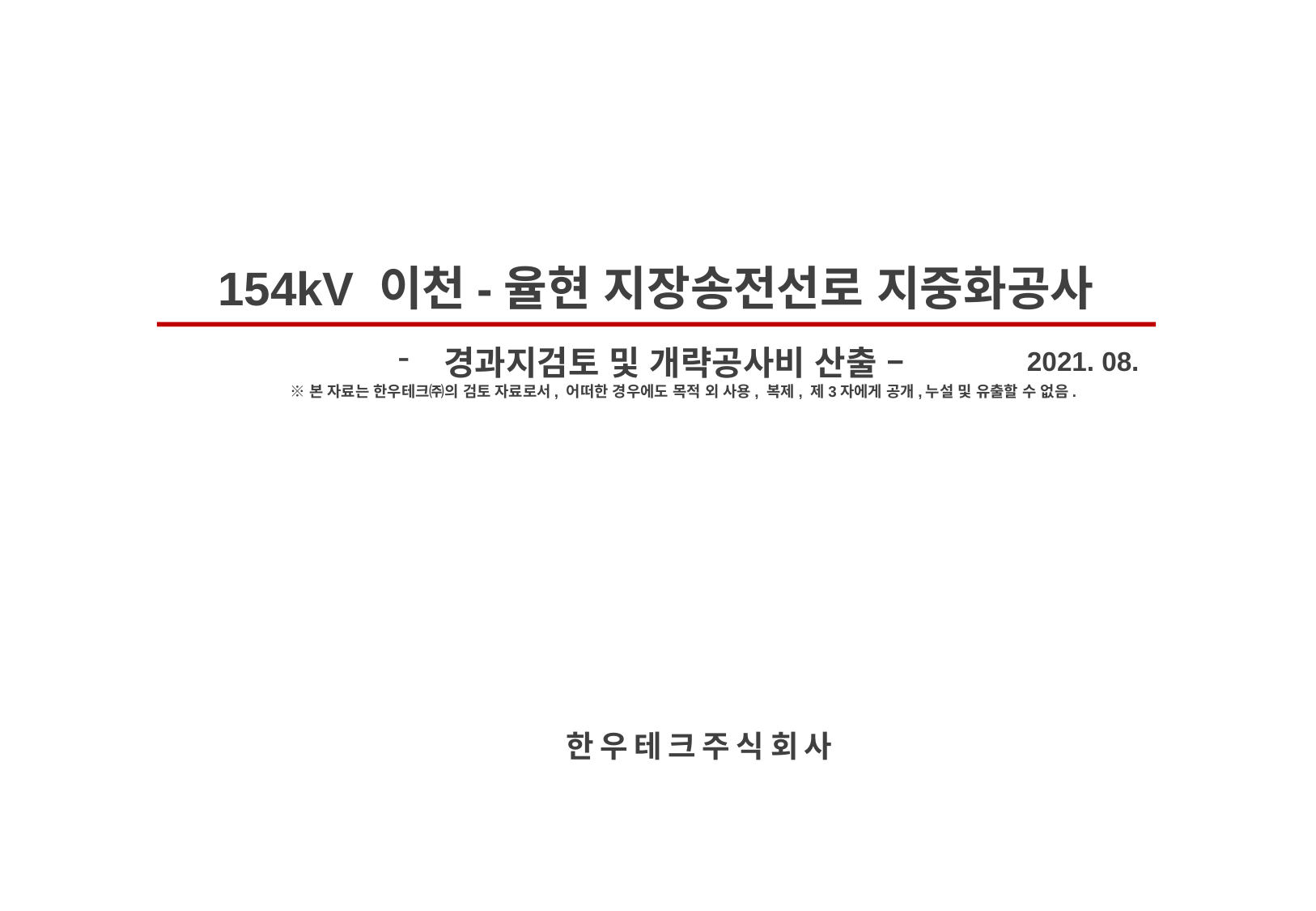

154kV 이천-율현 지장송전선로 지중화공사

경과지검토 및 개략공사비 산출 –
               ※본 자료는 한우테크㈜의 검토 자료로서, 어떠한 경우에도 목적 외 사용, 복제, 제3자에게 공개,누설 및 유출할 수 없음.
2021. 08.
한 우 테 크 주 식 회 사